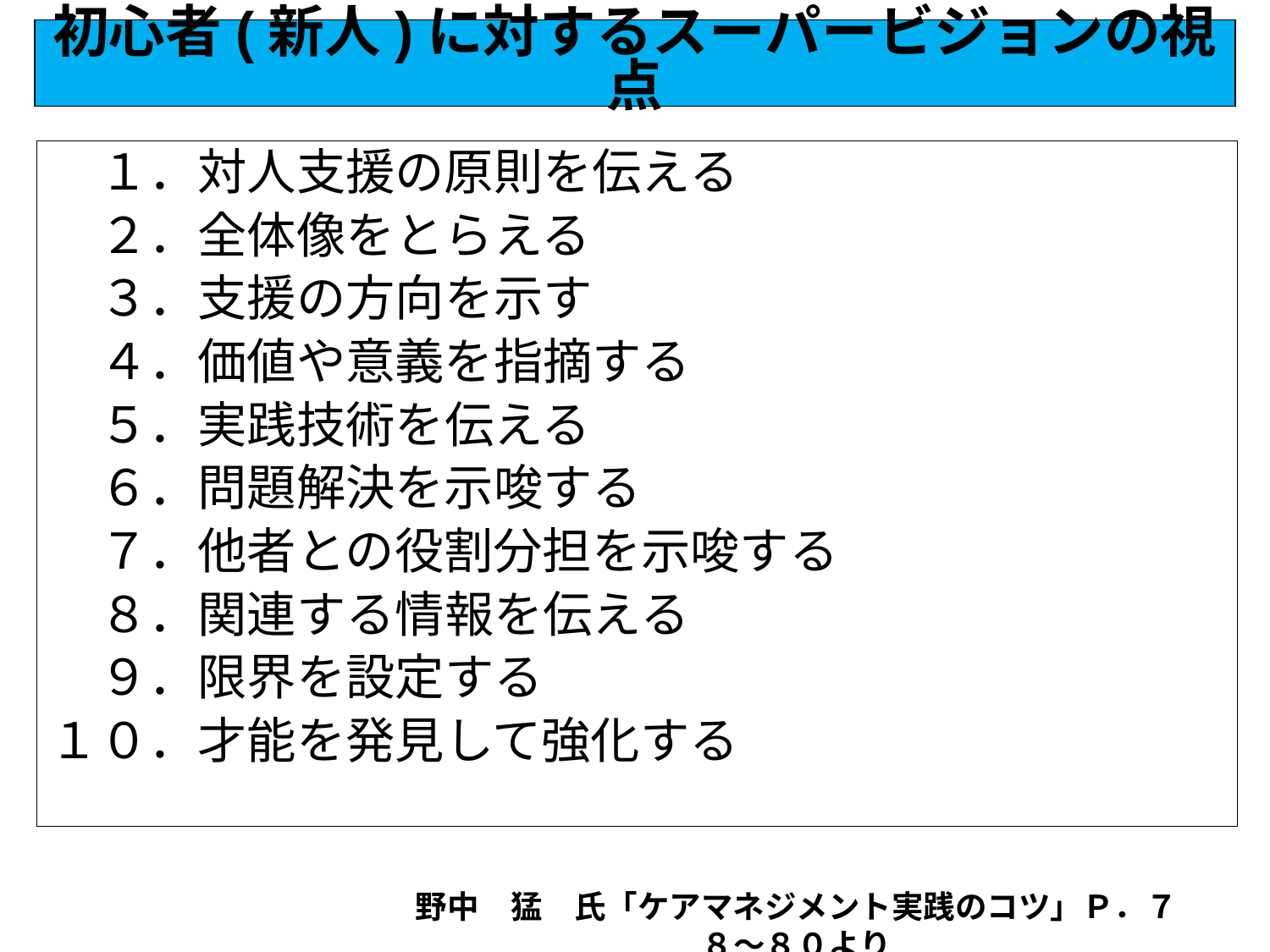

初心者(新人)に対するスーパービジョンの視点
　１．対人支援の原則を伝える
　２．全体像をとらえる
　３．支援の方向を示す
　４．価値や意義を指摘する
　５．実践技術を伝える
　６．問題解決を示唆する
　７．他者との役割分担を示唆する
　８．関連する情報を伝える
　９．限界を設定する
１０．才能を発見して強化する
野中　猛　氏「ケアマネジメント実践のコツ」Ｐ．７８～８０より